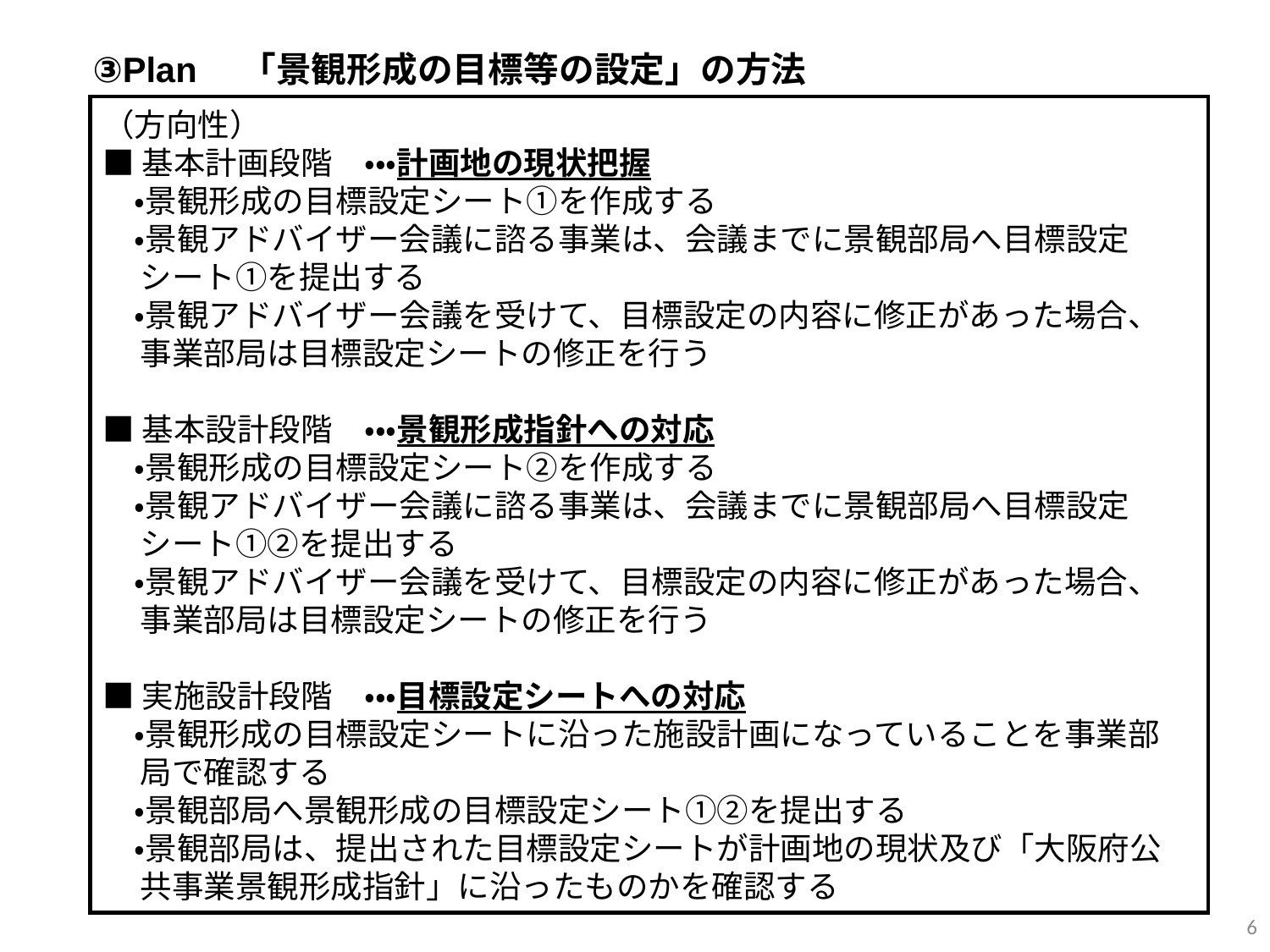

③Plan　「景観形成の目標等の設定」の方法

（方向性）
■基本計画段階　・・・計画地の現状把握
　・景観形成の目標設定シート①を作成する
　・景観アドバイザー会議に諮る事業は、会議までに景観部局へ目標設定シート①を提出する
　・景観アドバイザー会議を受けて、目標設定の内容に修正があった場合、事業部局は目標設定シートの修正を行う

■基本設計段階　・・・景観形成指針への対応
　・景観形成の目標設定シート②を作成する
　・景観アドバイザー会議に諮る事業は、会議までに景観部局へ目標設定シート①②を提出する
　・景観アドバイザー会議を受けて、目標設定の内容に修正があった場合、事業部局は目標設定シートの修正を行う

■実施設計段階　・・・目標設定シートへの対応
　・景観形成の目標設定シートに沿った施設計画になっていることを事業部局で確認する
　・景観部局へ景観形成の目標設定シート①②を提出する
　・景観部局は、提出された目標設定シートが計画地の現状及び「大阪府公共事業景観形成指針」に沿ったものかを確認する

6